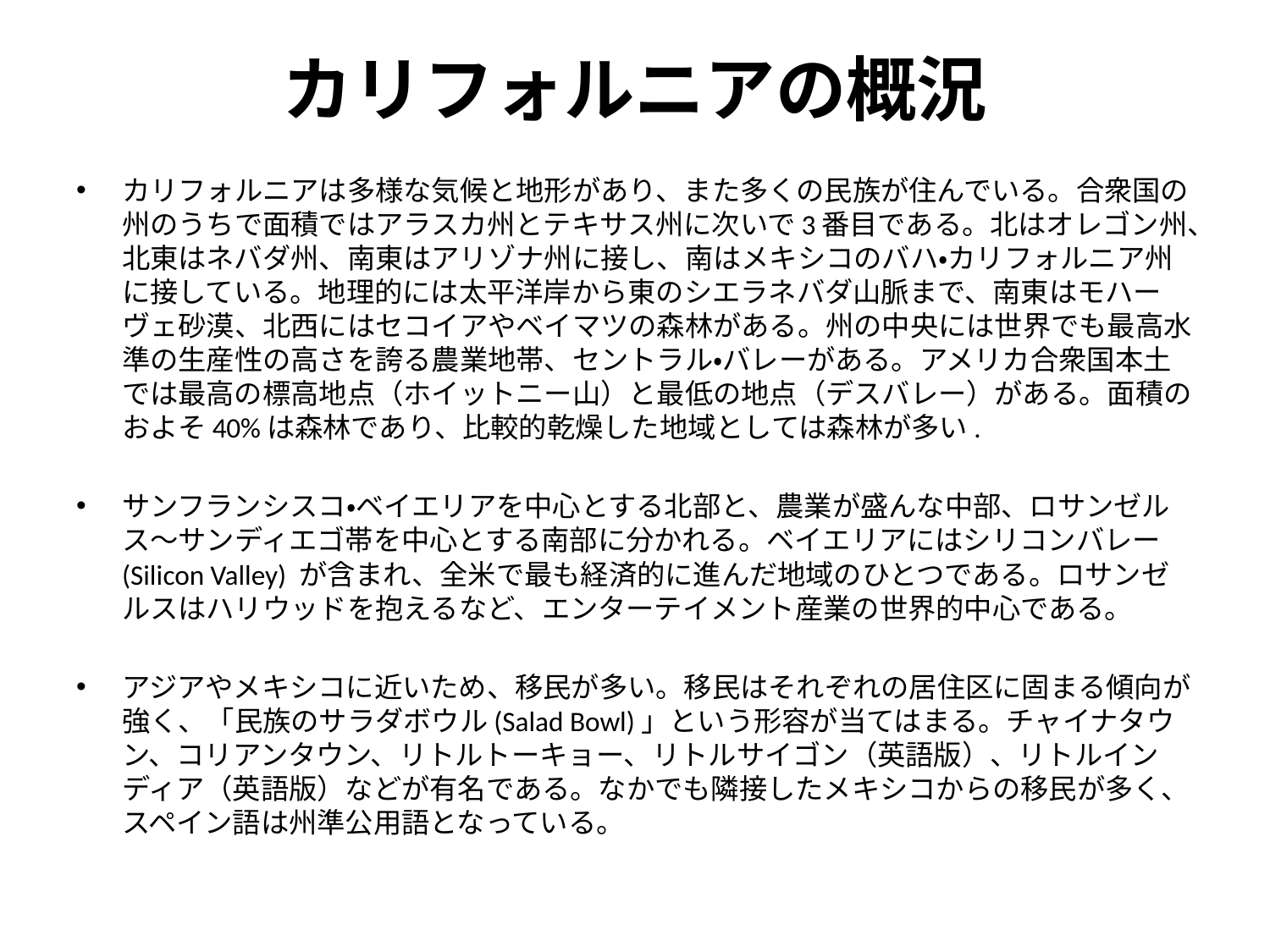

# カリフォルニアの概況
カリフォルニアは多様な気候と地形があり、また多くの民族が住んでいる。合衆国の州のうちで面積ではアラスカ州とテキサス州に次いで3番目である。北はオレゴン州、北東はネバダ州、南東はアリゾナ州に接し、南はメキシコのバハ・カリフォルニア州に接している。地理的には太平洋岸から東のシエラネバダ山脈まで、南東はモハーヴェ砂漠、北西にはセコイアやベイマツの森林がある。州の中央には世界でも最高水準の生産性の高さを誇る農業地帯、セントラル・バレーがある。アメリカ合衆国本土では最高の標高地点（ホイットニー山）と最低の地点（デスバレー）がある。面積のおよそ40%は森林であり、比較的乾燥した地域としては森林が多い.

サンフランシスコ・ベイエリアを中心とする北部と、農業が盛んな中部、ロサンゼルス〜サンディエゴ帯を中心とする南部に分かれる。ベイエリアにはシリコンバレー(Silicon Valley) が含まれ、全米で最も経済的に進んだ地域のひとつである。ロサンゼルスはハリウッドを抱えるなど、エンターテイメント産業の世界的中心である。

アジアやメキシコに近いため、移民が多い。移民はそれぞれの居住区に固まる傾向が強く、「民族のサラダボウル(Salad Bowl)」という形容が当てはまる。チャイナタウン、コリアンタウン、リトルトーキョー、リトルサイゴン（英語版）、リトルインディア（英語版）などが有名である。なかでも隣接したメキシコからの移民が多く、スペイン語は州準公用語となっている。